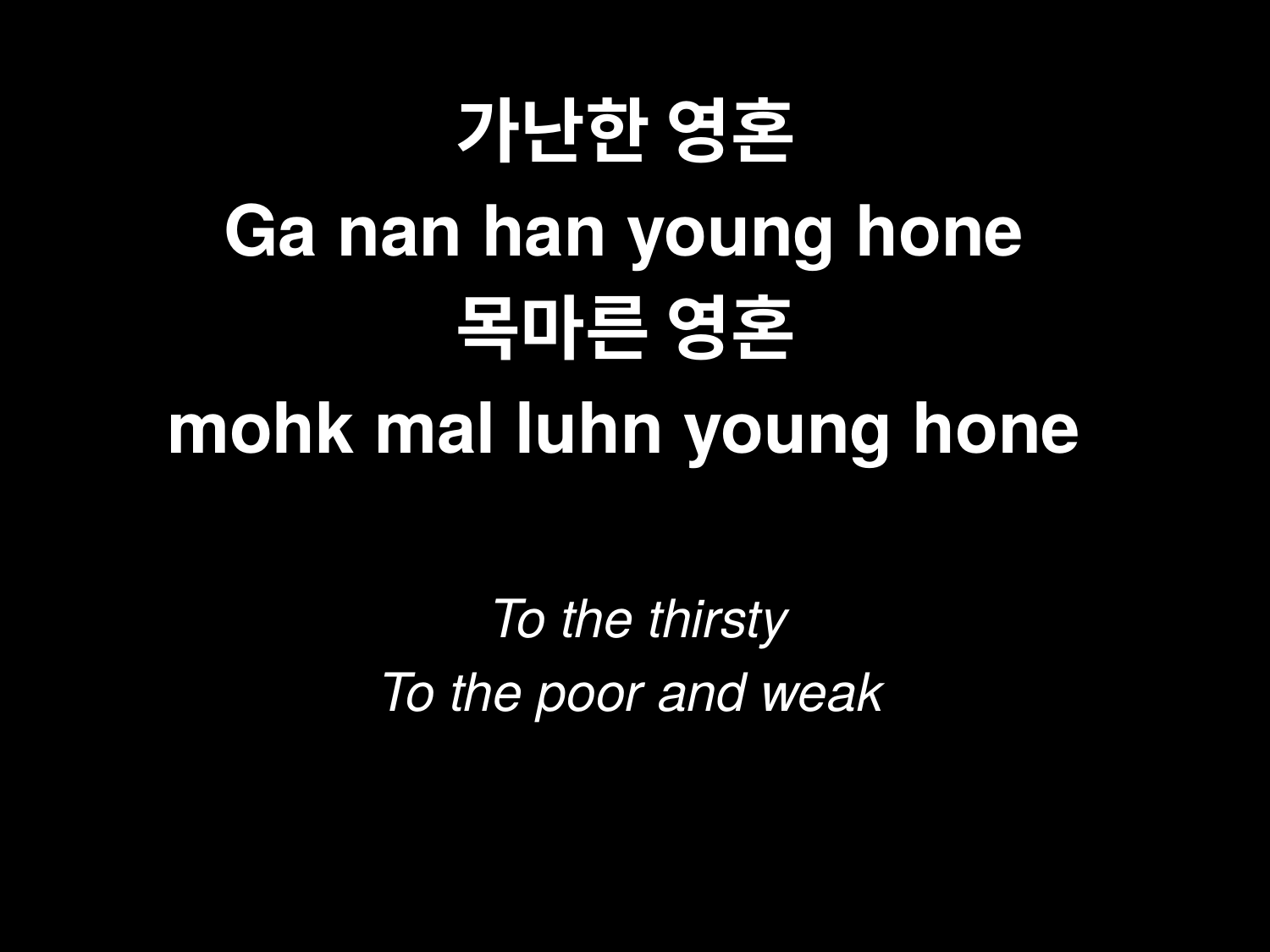

가난한 영혼
Ga nan han young hone
목마른 영혼
mohk mal luhn young hone
To the thirsty
To the poor and weak